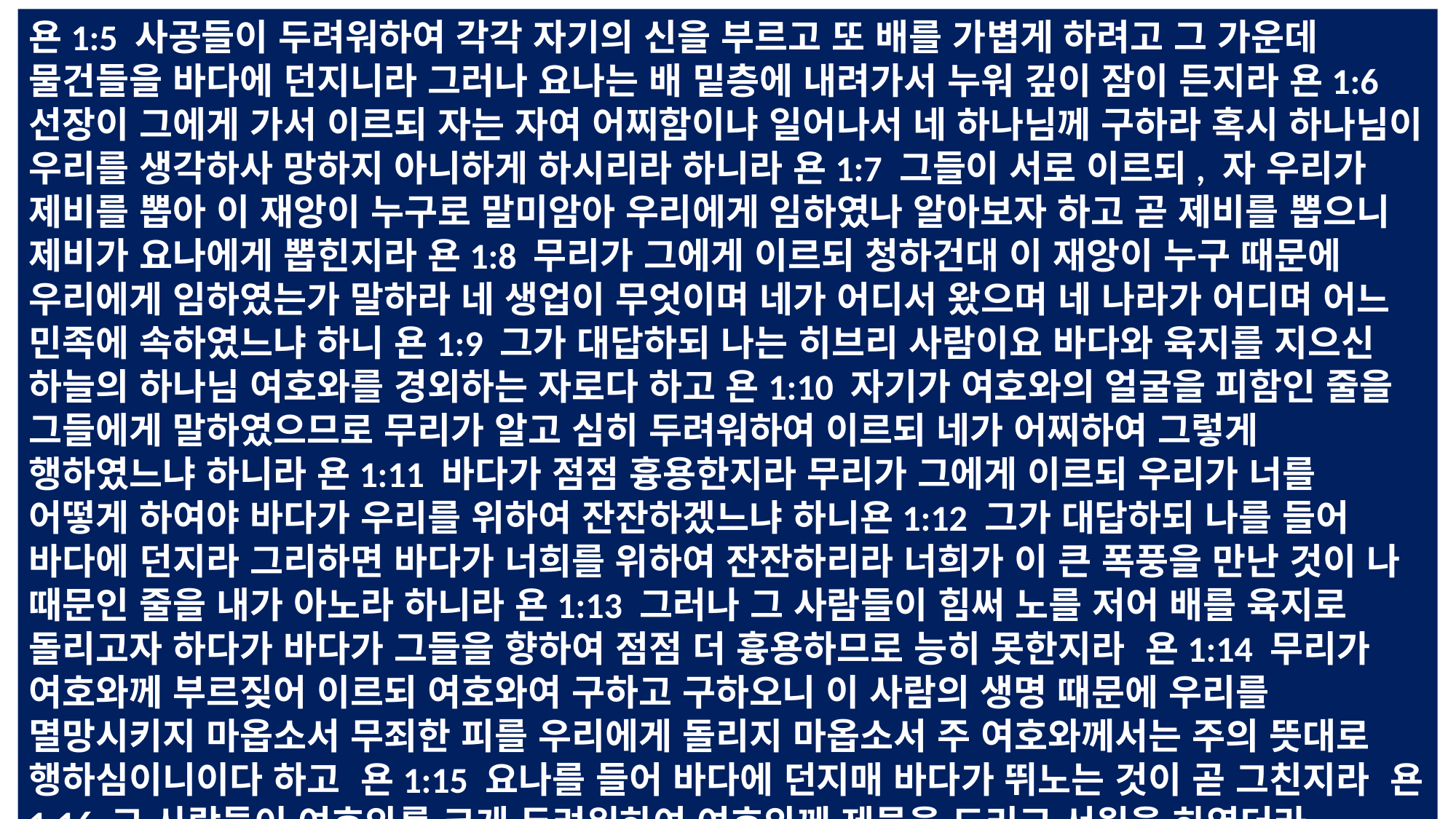

욘1:5 사공들이 두려워하여 각각 자기의 신을 부르고 또 배를 가볍게 하려고 그 가운데 물건들을 바다에 던지니라 그러나 요나는 배 밑층에 내려가서 누워 깊이 잠이 든지라 욘1:6 선장이 그에게 가서 이르되 자는 자여 어찌함이냐 일어나서 네 하나님께 구하라 혹시 하나님이 우리를 생각하사 망하지 아니하게 하시리라 하니라 욘1:7 그들이 서로 이르되, 자 우리가 제비를 뽑아 이 재앙이 누구로 말미암아 우리에게 임하였나 알아보자 하고 곧 제비를 뽑으니 제비가 요나에게 뽑힌지라 욘1:8 무리가 그에게 이르되 청하건대 이 재앙이 누구 때문에 우리에게 임하였는가 말하라 네 생업이 무엇이며 네가 어디서 왔으며 네 나라가 어디며 어느 민족에 속하였느냐 하니 욘1:9 그가 대답하되 나는 히브리 사람이요 바다와 육지를 지으신 하늘의 하나님 여호와를 경외하는 자로다 하고 욘1:10 자기가 여호와의 얼굴을 피함인 줄을 그들에게 말하였으므로 무리가 알고 심히 두려워하여 이르되 네가 어찌하여 그렇게 행하였느냐 하니라 욘1:11 바다가 점점 흉용한지라 무리가 그에게 이르되 우리가 너를 어떻게 하여야 바다가 우리를 위하여 잔잔하겠느냐 하니욘1:12 그가 대답하되 나를 들어 바다에 던지라 그리하면 바다가 너희를 위하여 잔잔하리라 너희가 이 큰 폭풍을 만난 것이 나 때문인 줄을 내가 아노라 하니라 욘1:13 그러나 그 사람들이 힘써 노를 저어 배를 육지로 돌리고자 하다가 바다가 그들을 향하여 점점 더 흉용하므로 능히 못한지라  욘1:14 무리가 여호와께 부르짖어 이르되 여호와여 구하고 구하오니 이 사람의 생명 때문에 우리를 멸망시키지 마옵소서 무죄한 피를 우리에게 돌리지 마옵소서 주 여호와께서는 주의 뜻대로 행하심이니이다 하고  욘1:15 요나를 들어 바다에 던지매 바다가 뛰노는 것이 곧 그친지라  욘1:16 그 사람들이 여호와를 크게 두려워하여 여호와께 제물을 드리고 서원을 하였더라